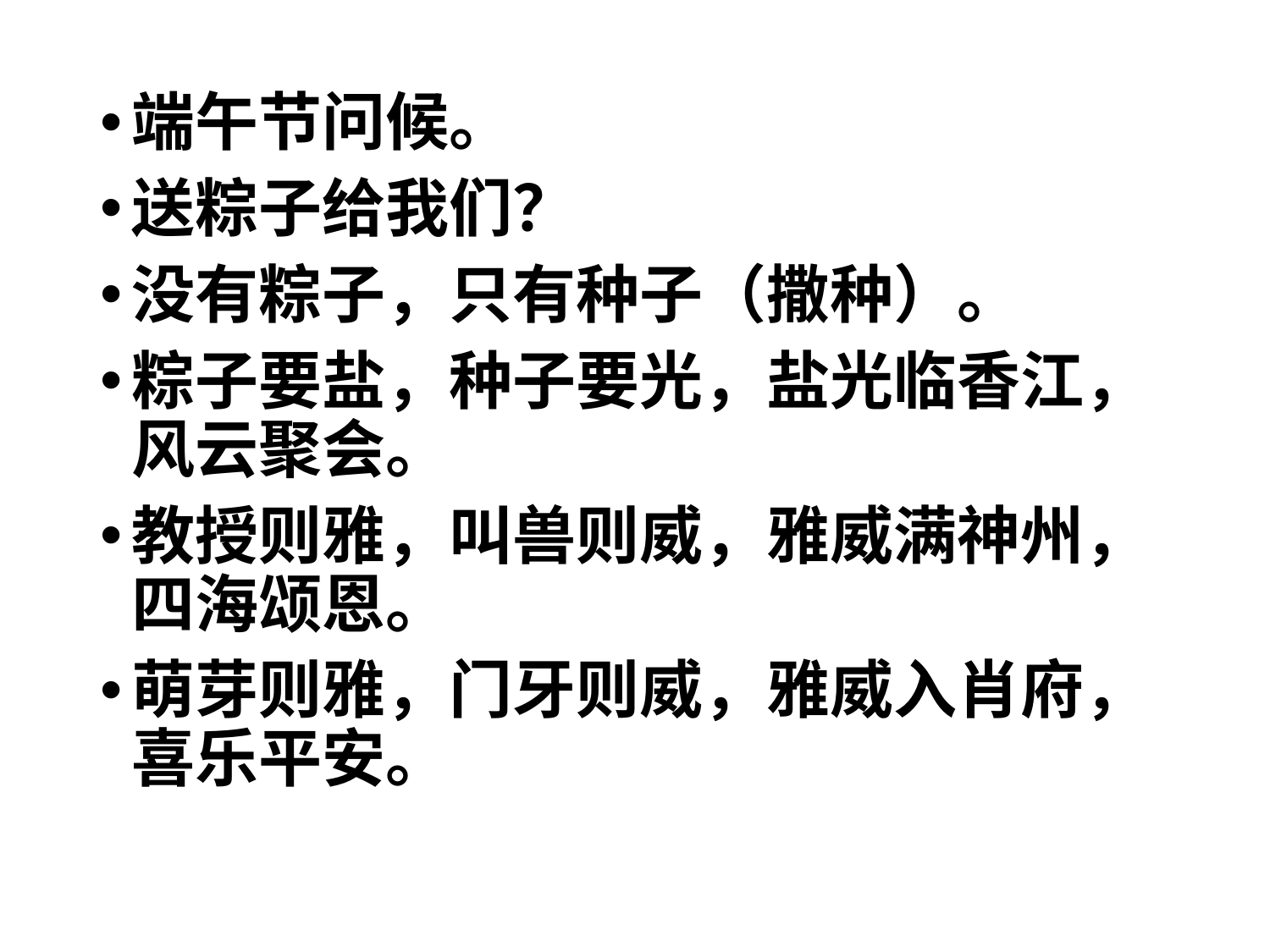

端午节问候。
送粽子给我们？
没有粽子，只有种子（撒种）。
粽子要盐，种子要光，盐光临香江，风云聚会。
教授则雅，叫兽则威，雅威满神州，四海颂恩。
萌芽则雅，门牙则威，雅威入肖府，喜乐平安。